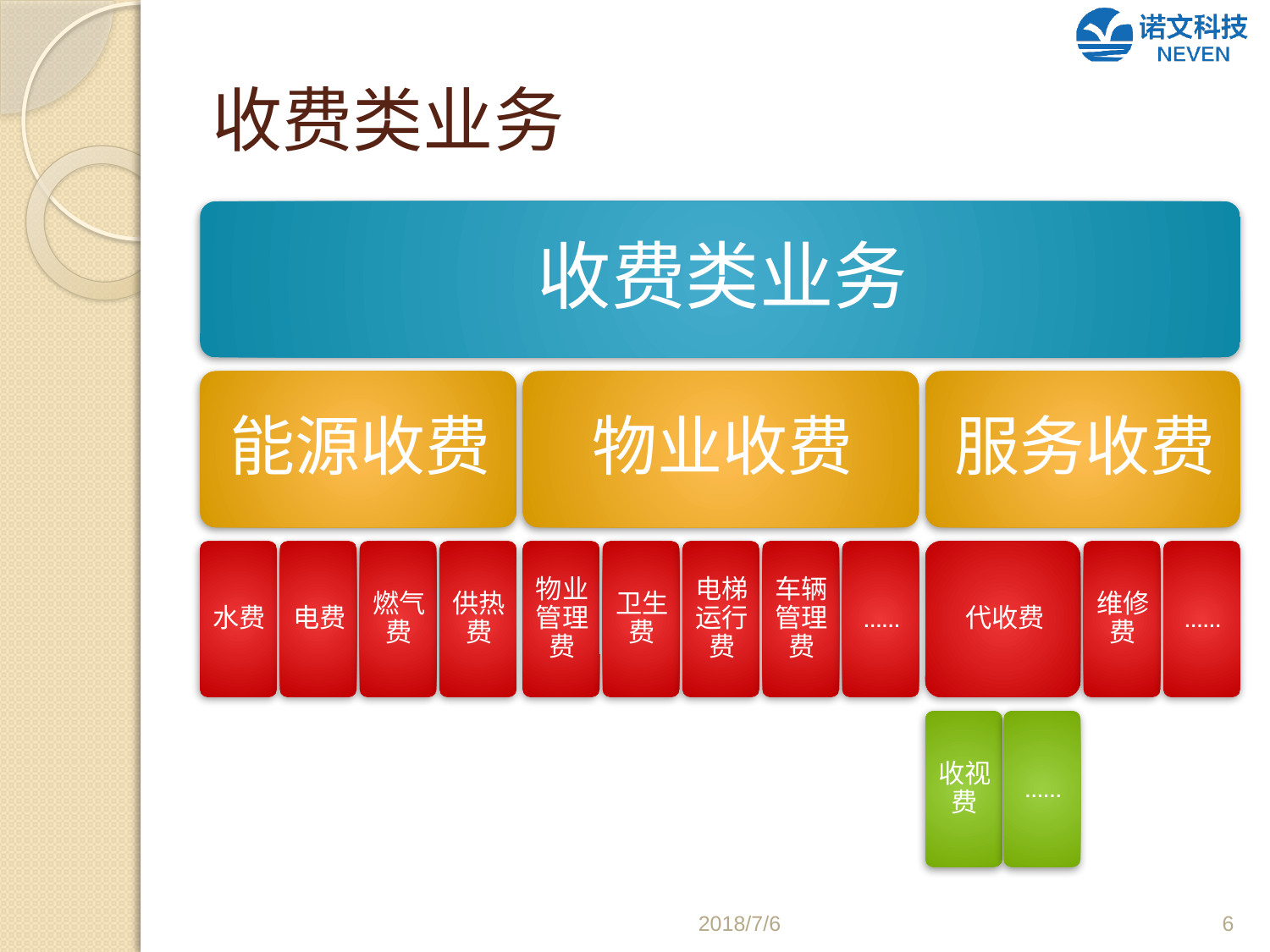

# 收费类业务
收费类业务
能源收费
水费
电费
燃气费
供热费
物业收费
物业管理费
卫生费
电梯运行费
车辆管理费
……
服务收费
代收费
收视费
……
维修费
……
2018/7/6
6